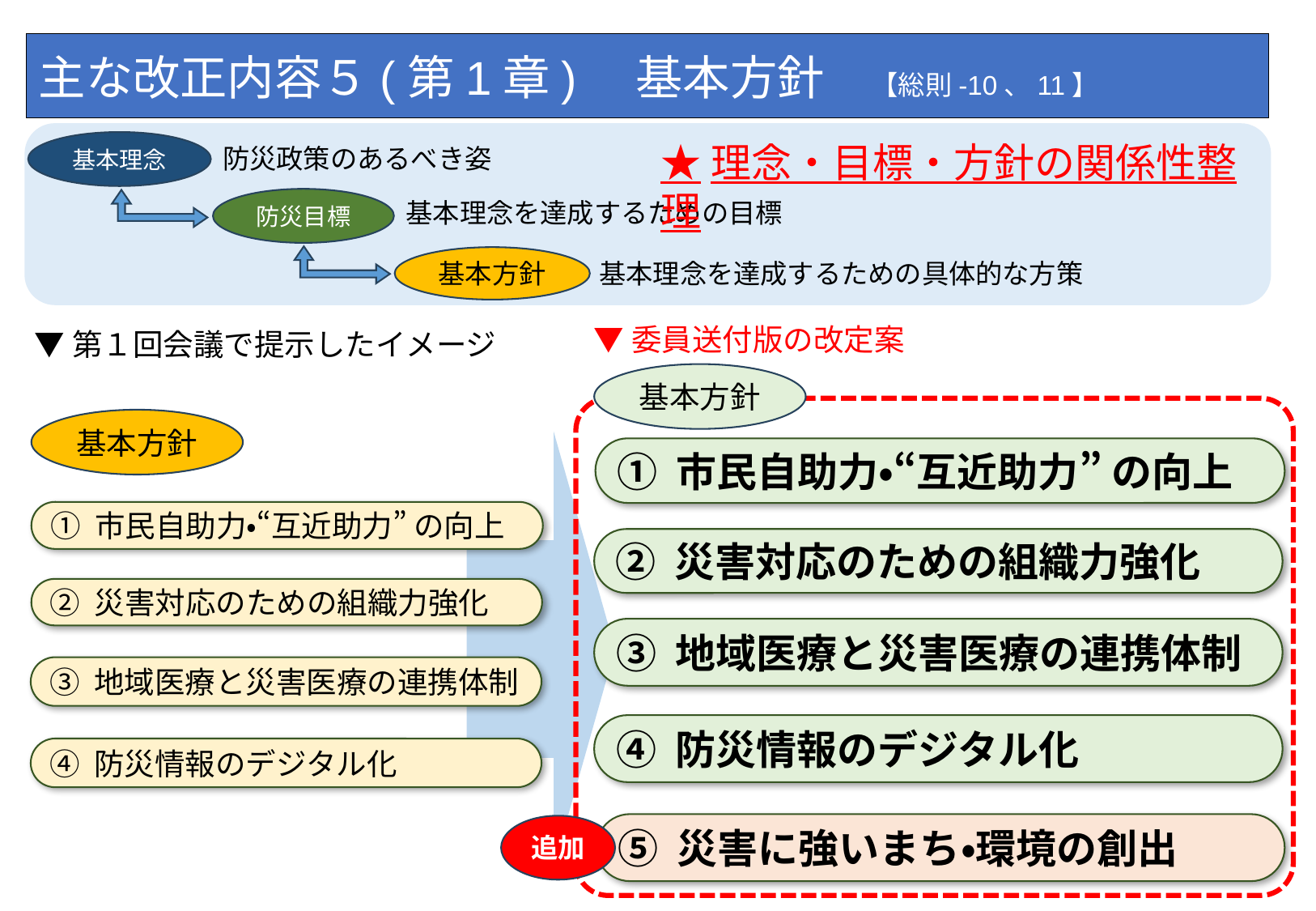

主な改正内容５(第1章)　基本方針　【総則-10、11】

★理念・目標・方針の関係性整理
基本理念
防災政策のあるべき姿
防災目標
基本理念を達成するための目標

基本方針
基本理念を達成するための具体的な方策
▼委員送付版の改定案
▼第１回会議で提示したイメージ
基本方針

基本方針

① 市民自助力・“互近助力” の向上
① 市民自助力・“互近助力” の向上
② 災害対応のための組織力強化
② 災害対応のための組織力強化
③ 地域医療と災害医療の連携体制
③ 地域医療と災害医療の連携体制
④ 防災情報のデジタル化
④ 防災情報のデジタル化
⑤ 災害に強いまち・環境の創出
追加
8